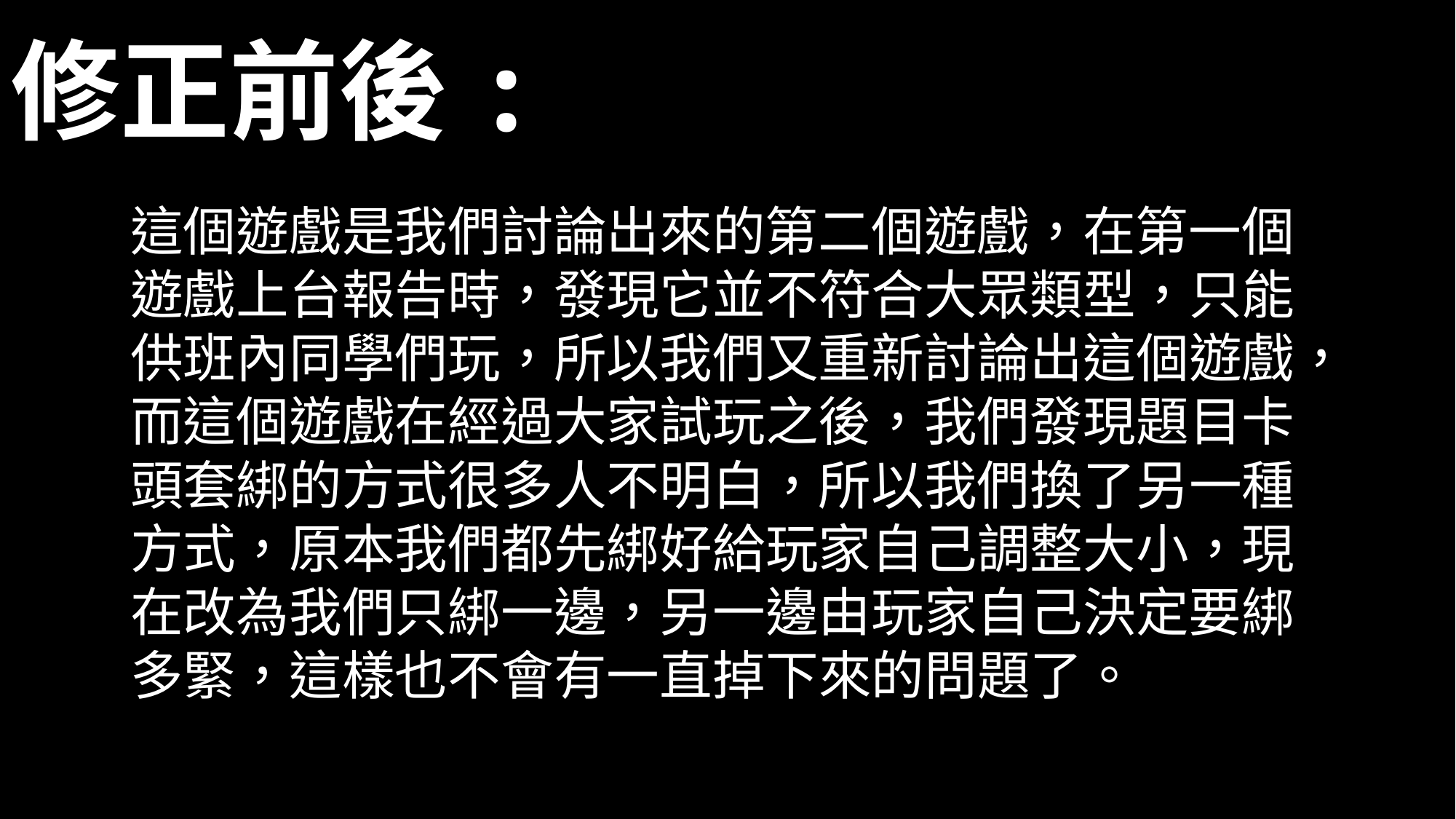

# 修正前後:
這個遊戲是我們討論出來的第二個遊戲，在第一個遊戲上台報告時，發現它並不符合大眾類型，只能供班內同學們玩，所以我們又重新討論出這個遊戲，而這個遊戲在經過大家試玩之後，我們發現題目卡頭套綁的方式很多人不明白，所以我們換了另一種方式，原本我們都先綁好給玩家自己調整大小，現在改為我們只綁一邊，另一邊由玩家自己決定要綁多緊，這樣也不會有一直掉下來的問題了。